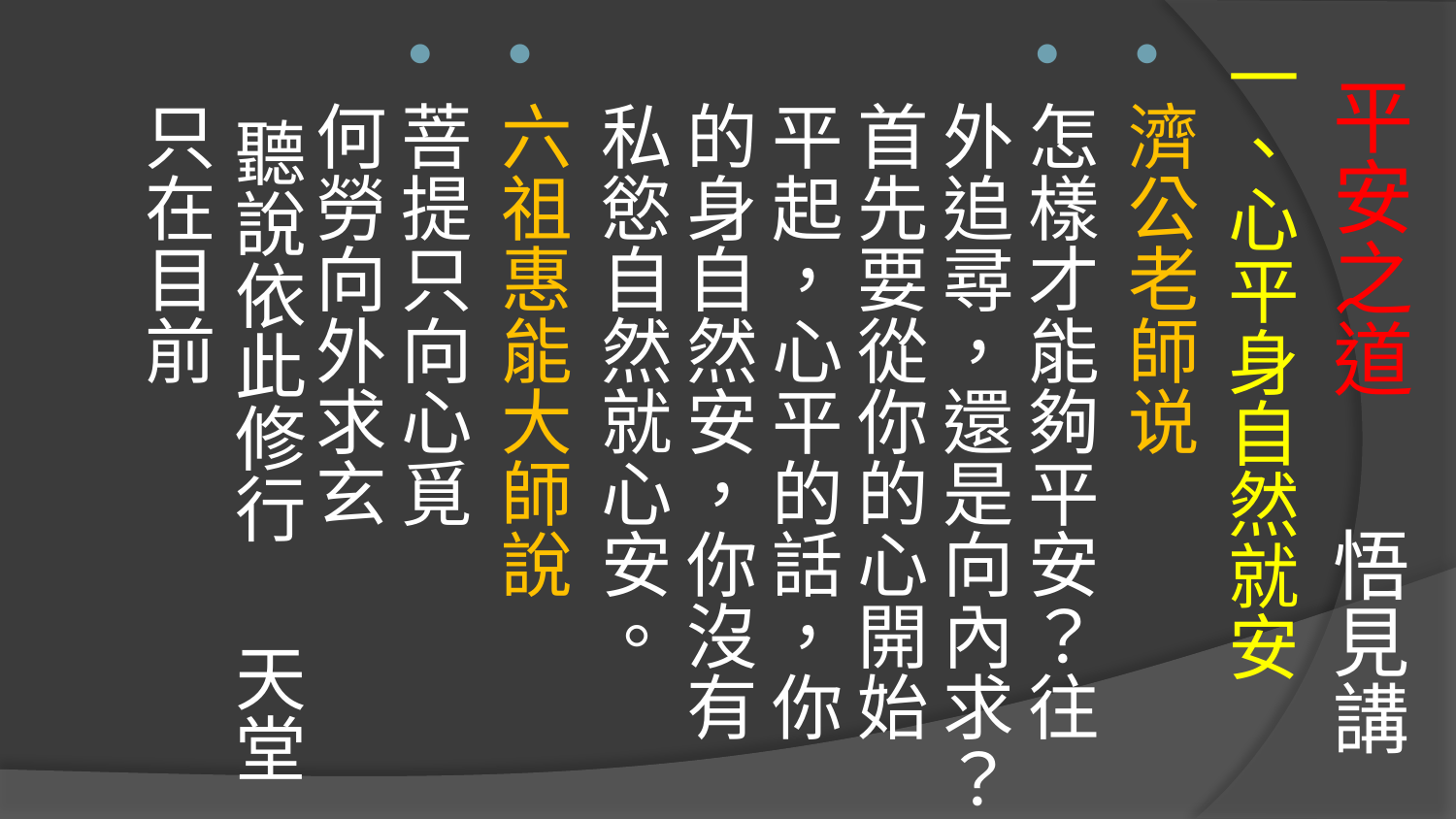

一、心平身自然就安
濟公老師说
怎樣才能夠平安？往外追尋，還是向內求？首先要從你的心開始平起，心平的話，你的身自然安，你沒有私慾自然就心安。
六祖惠能大師說
菩提只向心覓                 何勞向外求玄                  聽說依此修行      天堂只在目前

# 平安之道       悟見講